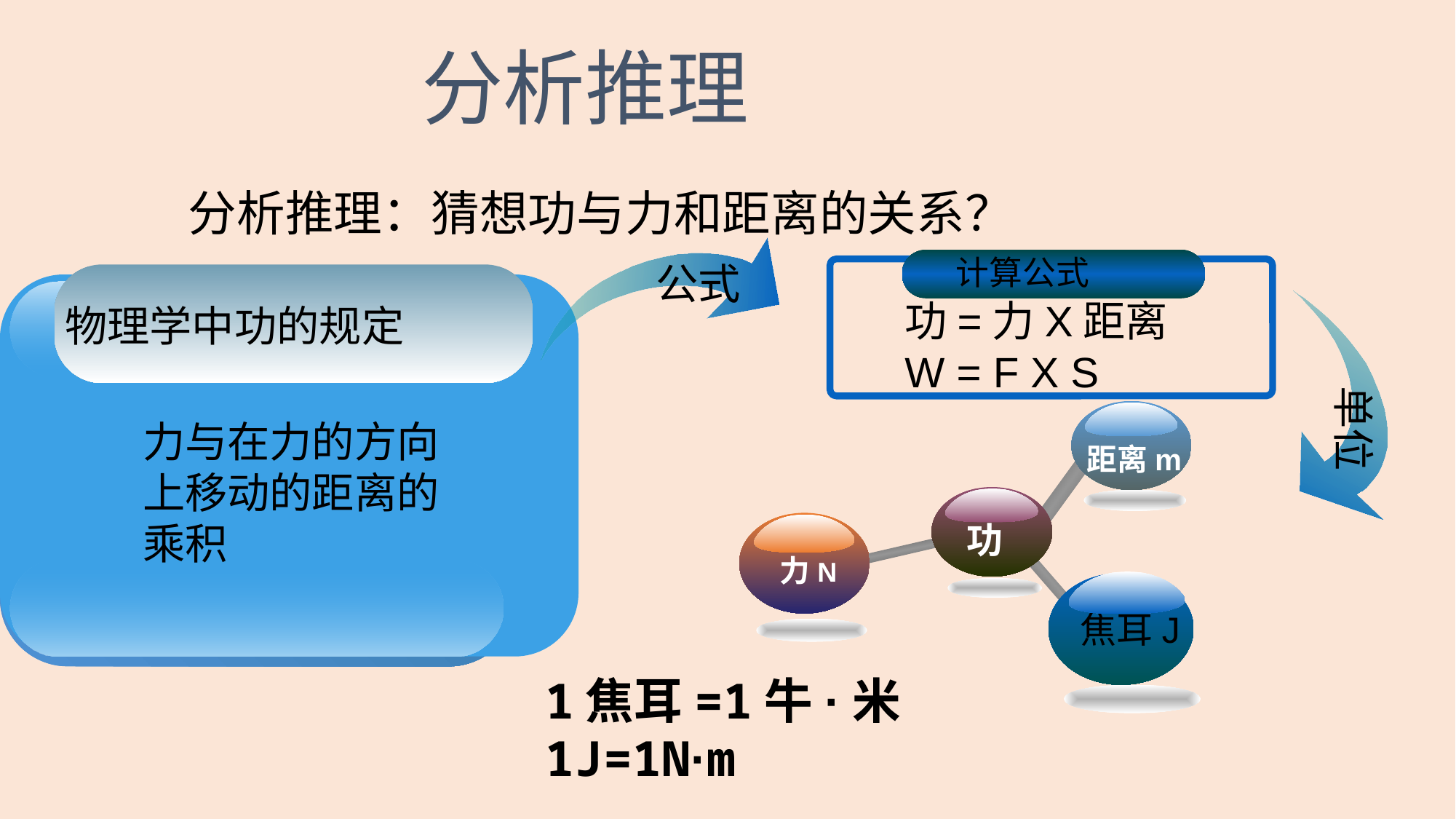

分析推理
分析推理：猜想功与力和距离的关系？

公式
计算公式

功=力X距离
W = F X S

物理学中功的规定

单位

距离m

力与在力的方向上移动的距离的乘积

功

力N

焦耳J

1焦耳=1牛·米
1J=1N·m